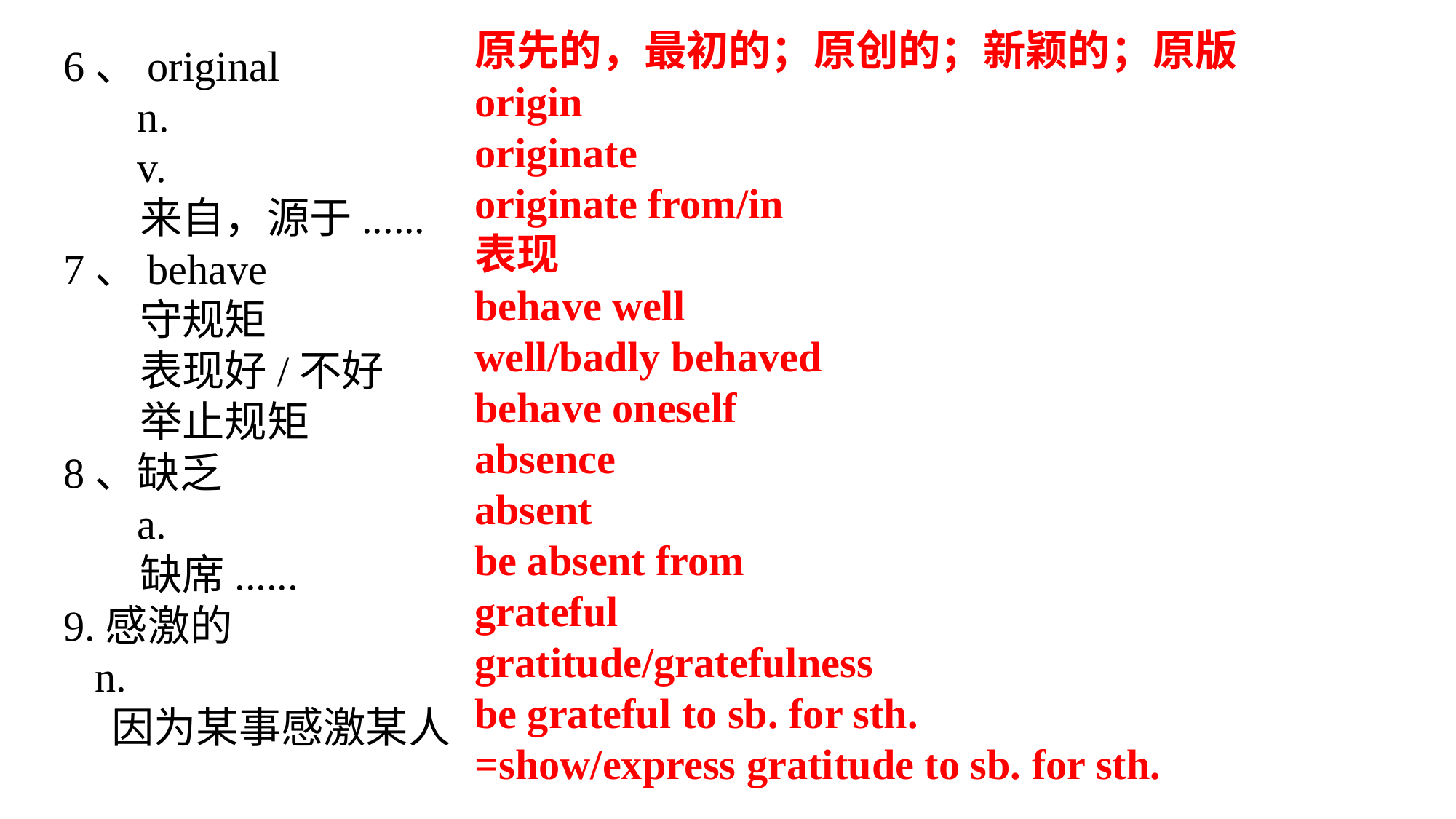

原先的，最初的；原创的；新颖的；原版
origin
originate
originate from/in
表现
behave well
well/badly behaved
behave oneself
absence
absent
be absent from
grateful
gratitude/gratefulness
be grateful to sb. for sth.
=show/express gratitude to sb. for sth.
6、original
       n.
       v.
       来自，源于......
7、behave
       守规矩
       表现好/不好
       举止规矩
8、缺乏
       a.
       缺席......
9.感激的
   n.
    因为某事感激某人